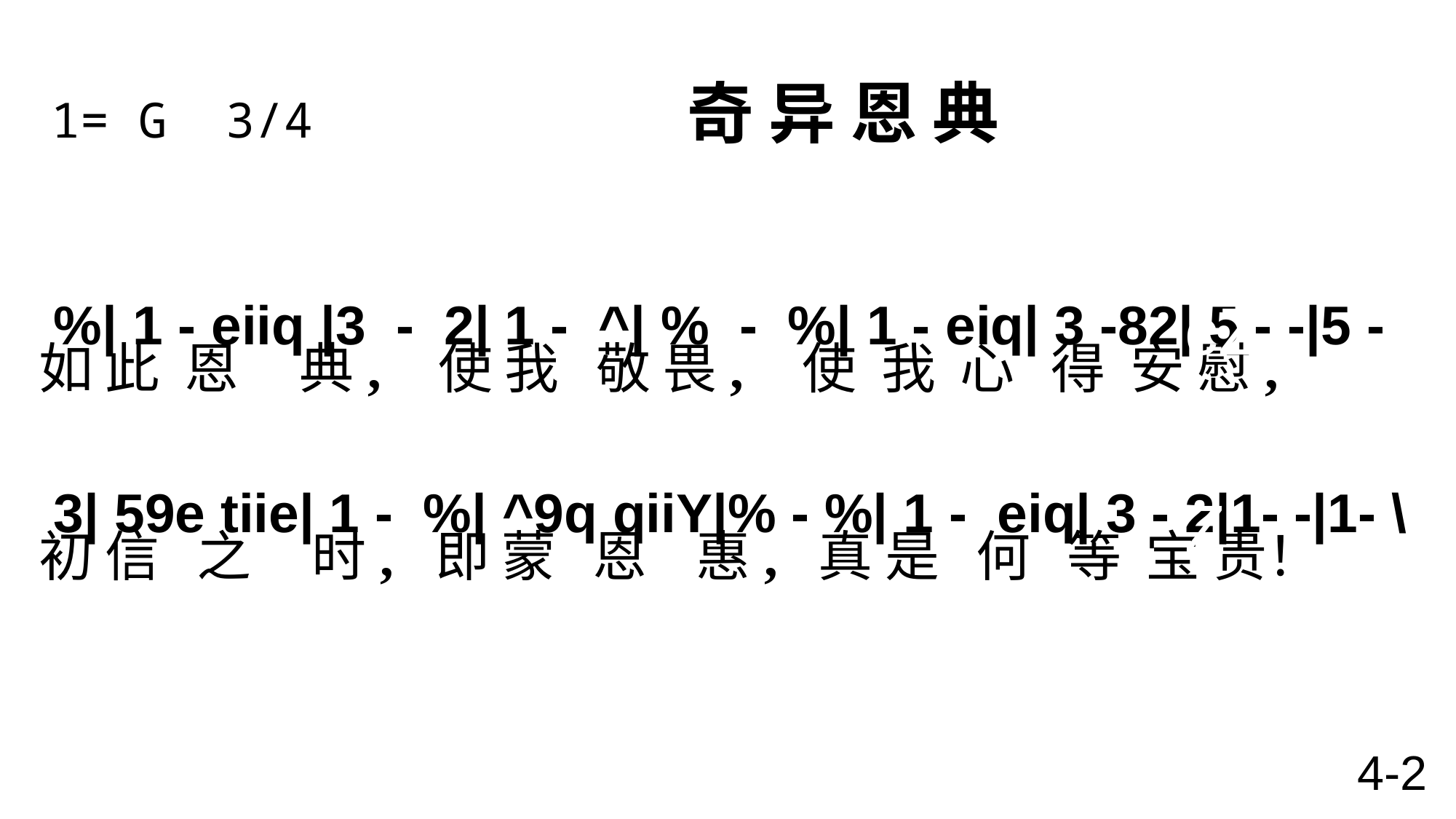

1= G  3/4              奇 异 恩 典
zccccccZ
zccZ
zcZ
 %| 1 - eiiq |3  -  2| 1 -  ^| %  -  %| 1 - eiq| 3 -82| 5 - -|5 -
如 此  恩     典,   使 我   敬 畏,   使  我  心   得  安 慰,
 3| 59e tiie| 1 -  %| ^9q qiiY|% - %| 1 -  eiq| 3 - 2|1- -|1- \
初 信   之     时,  即 蒙   恩    惠,  真 是   何   等  宝 贵！
zcccccZ
zcZ
zccZ
zccZ
zccZ
zccZ
4-2